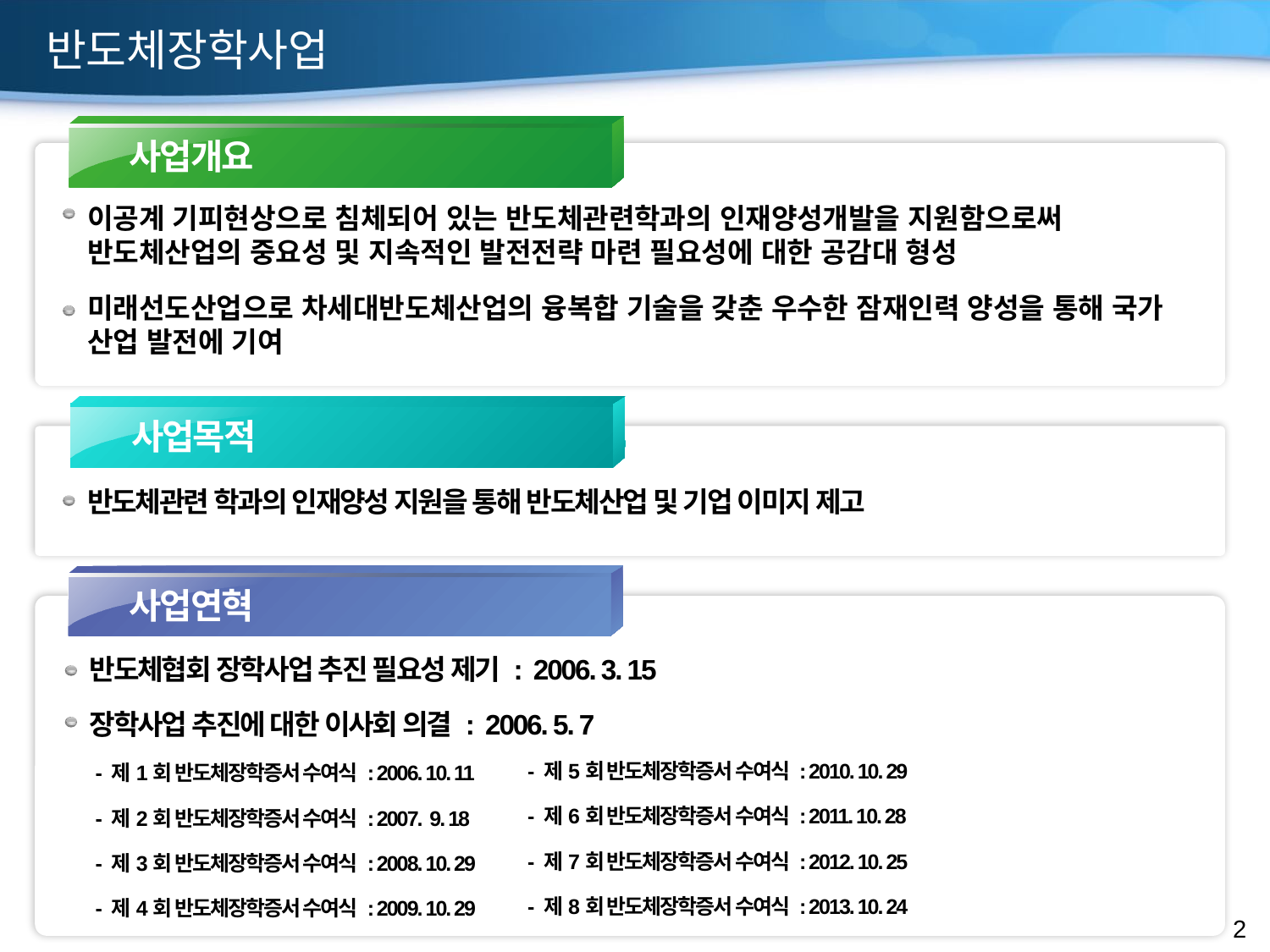

반도체장학사업

사업개요

이공계 기피현상으로 침체되어 있는 반도체관련학과의 인재양성개발을 지원함으로써 반도체산업의 중요성 및 지속적인 발전전략 마련 필요성에 대한 공감대 형성

미래선도산업으로 차세대반도체산업의 융복합 기술을 갖춘 우수한 잠재인력 양성을 통해 국가 산업 발전에 기여

사업목적

반도체관련 학과의 인재양성 지원을 통해 반도체산업 및 기업 이미지 제고

사업연혁

반도체협회 장학사업 추진 필요성 제기 :  2006. 3. 15

장학사업 추진에 대한 이사회 의결 :  2006. 5. 7
 - 제1회 반도체장학증서 수여식 : 2006. 10. 11
 - 제2회 반도체장학증서 수여식 : 2007.  9. 18
 - 제3회 반도체장학증서 수여식 : 2008. 10. 29
 - 제4회 반도체장학증서 수여식 : 2009. 10. 29

- 제5회 반도체장학증서 수여식 : 2010. 10. 29
- 제6회 반도체장학증서 수여식 : 2011. 10. 28
- 제7회 반도체장학증서 수여식 : 2012. 10. 25
- 제8회 반도체장학증서 수여식 : 2013. 10. 24